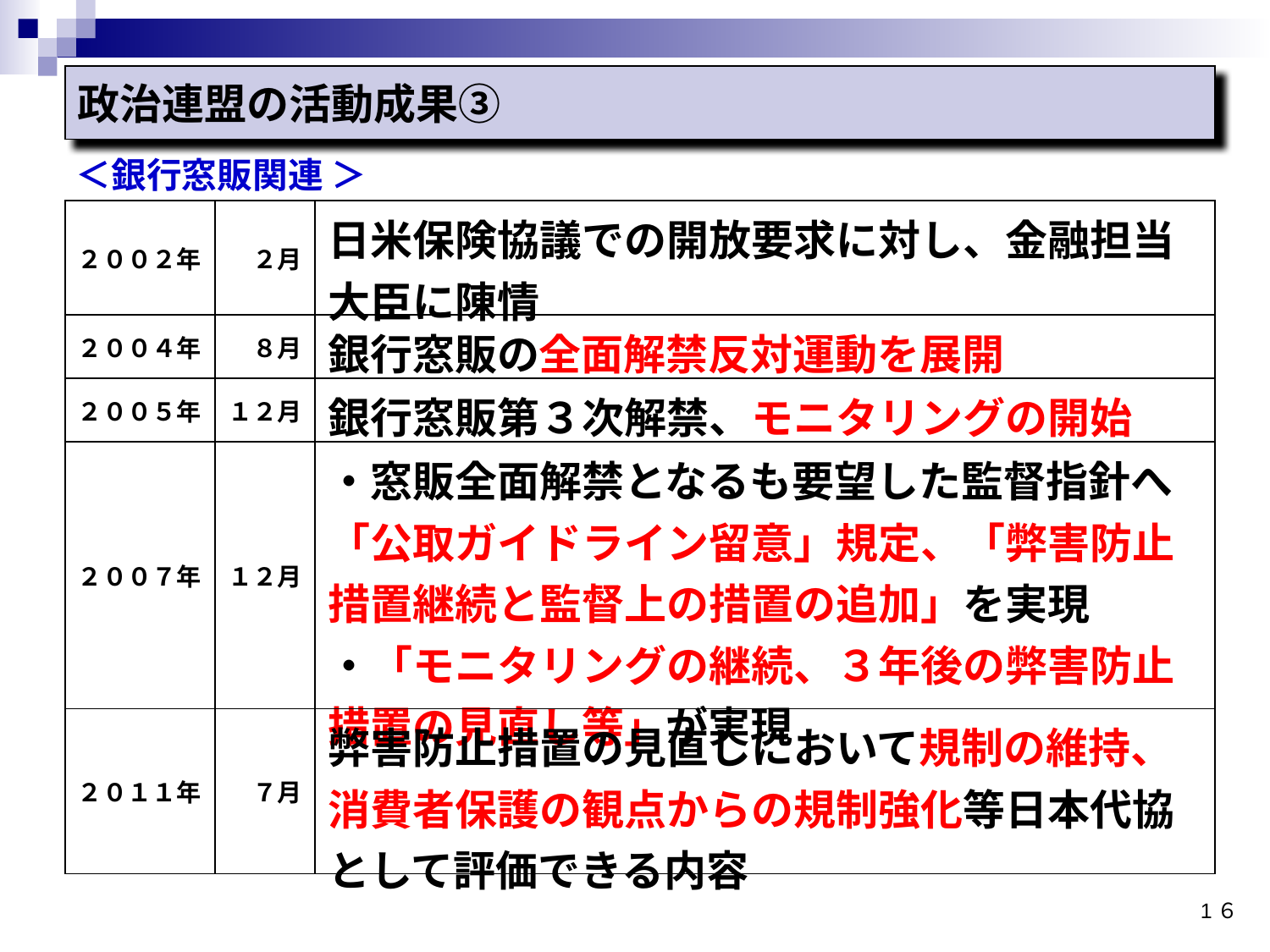

政治連盟の活動成果③

＜銀行窓販関連 ＞
| ２００２年 | ２月 | 日米保険協議での開放要求に対し、金融担当大臣に陳情 |
| --- | --- | --- |
| ２００４年 | ８月 | 銀行窓販の全面解禁反対運動を展開 |
| ２００５年 | １２月 | 銀行窓販第３次解禁、モニタリングの開始 |
| ２００７年 | １２月 | ・窓販全面解禁となるも要望した監督指針へ「公取ガイドライン留意」規定、「弊害防止措置継続と監督上の措置の追加」を実現 ・「モニタリングの継続、３年後の弊害防止措置の見直し等」が実現 |
| ２０１１年 | ７月 | 弊害防止措置の見直しにおいて規制の維持、消費者保護の観点からの規制強化等日本代協として評価できる内容 |
1６